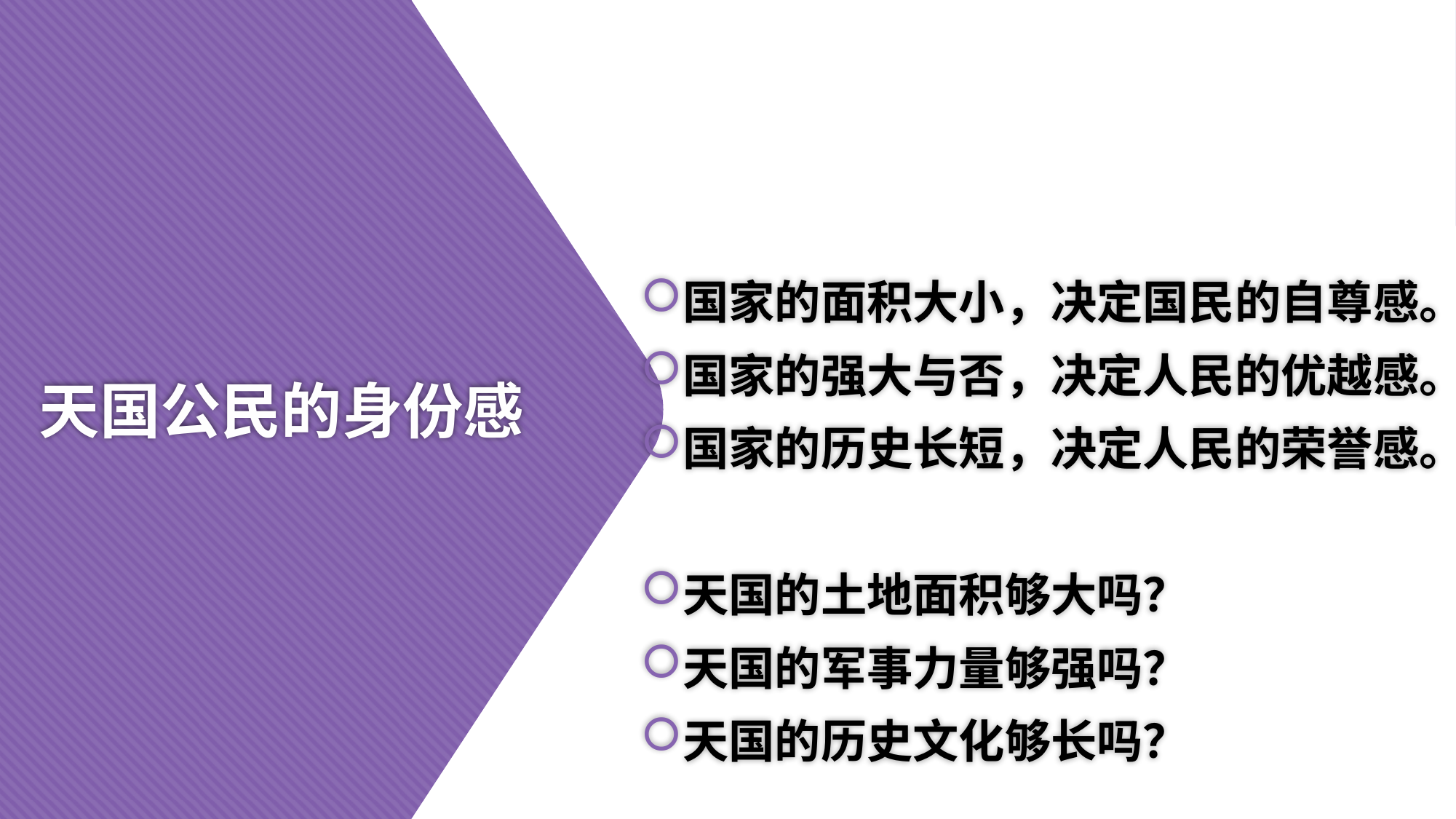

国家的面积大小，决定国民的自尊感。
国家的强大与否，决定人民的优越感。
国家的历史长短，决定人民的荣誉感。

天国的土地面积够大吗？
天国的军事力量够强吗？
天国的历史文化够长吗？

# 天国公民的身份感